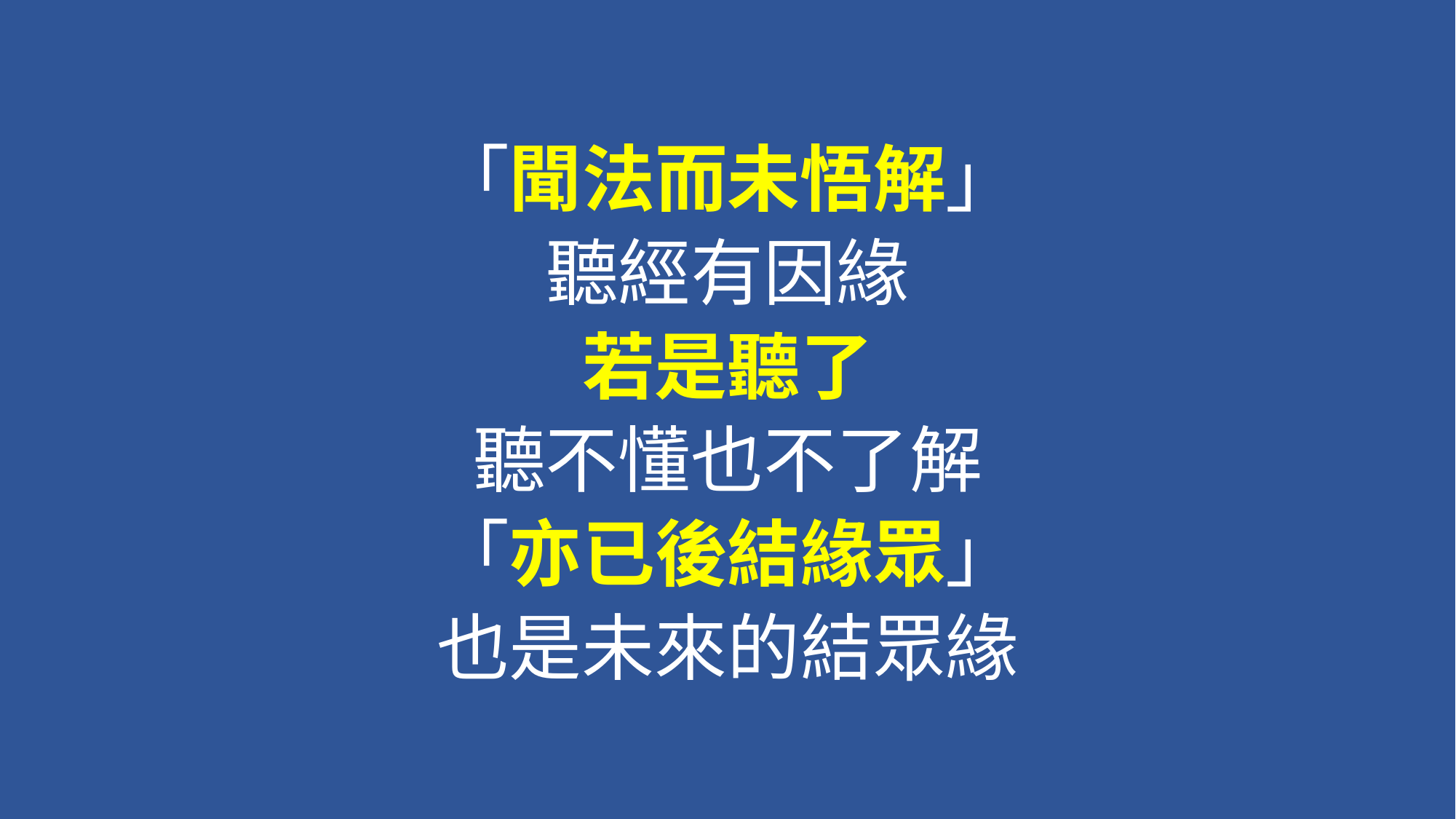

#
「聞法而未悟解」
聽經有因緣
若是聽了
聽不懂也不了解
「亦已後結緣眾」
也是未來的結眾緣